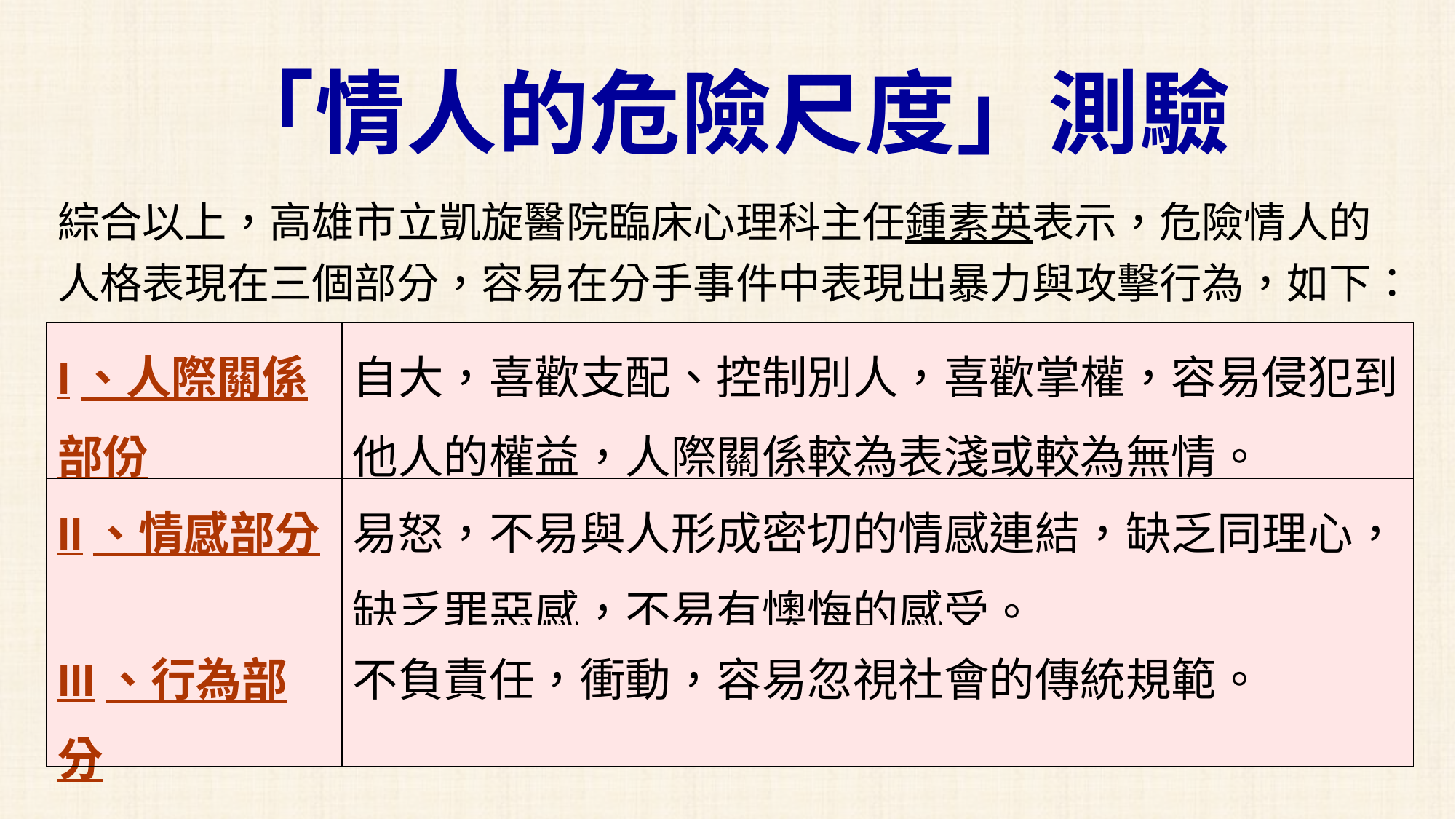

# 「情人的危險尺度」測驗
綜合以上，高雄市立凱旋醫院臨床心理科主任鍾素英表示，危險情人的人格表現在三個部分，容易在分手事件中表現出暴力與攻擊行為，如下：
| I、人際關係部份 | 自大，喜歡支配、控制別人，喜歡掌權，容易侵犯到他人的權益，人際關係較為表淺或較為無情。 |
| --- | --- |
| II、情感部分 | 易怒，不易與人形成密切的情感連結，缺乏同理心，缺乏罪惡感，不易有懊悔的感受。 |
| III、行為部分 | 不負責任，衝動，容易忽視社會的傳統規範。 |